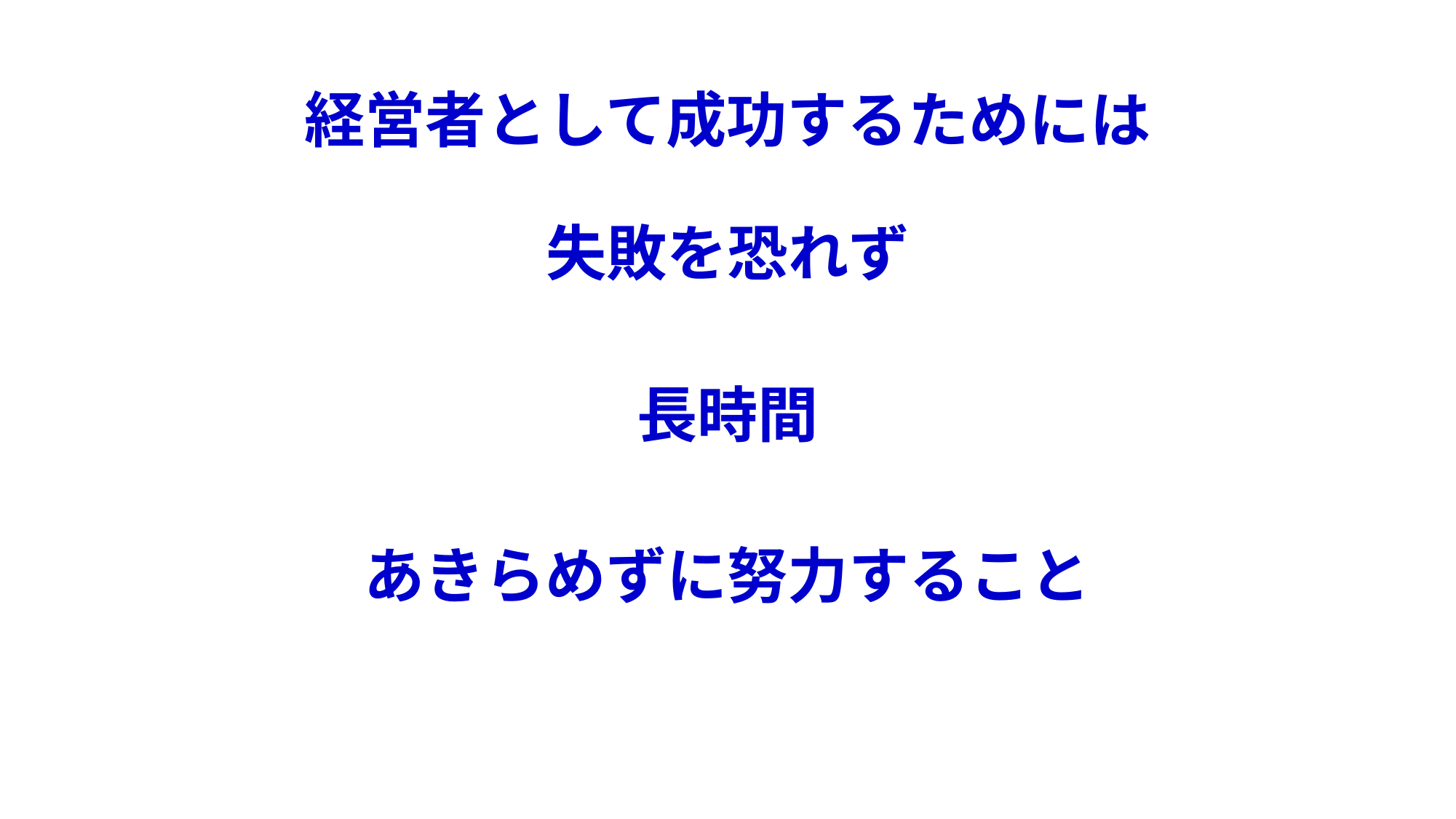

# 経営者として成功するためには
失敗を恐れず

長時間

あきらめずに努力すること